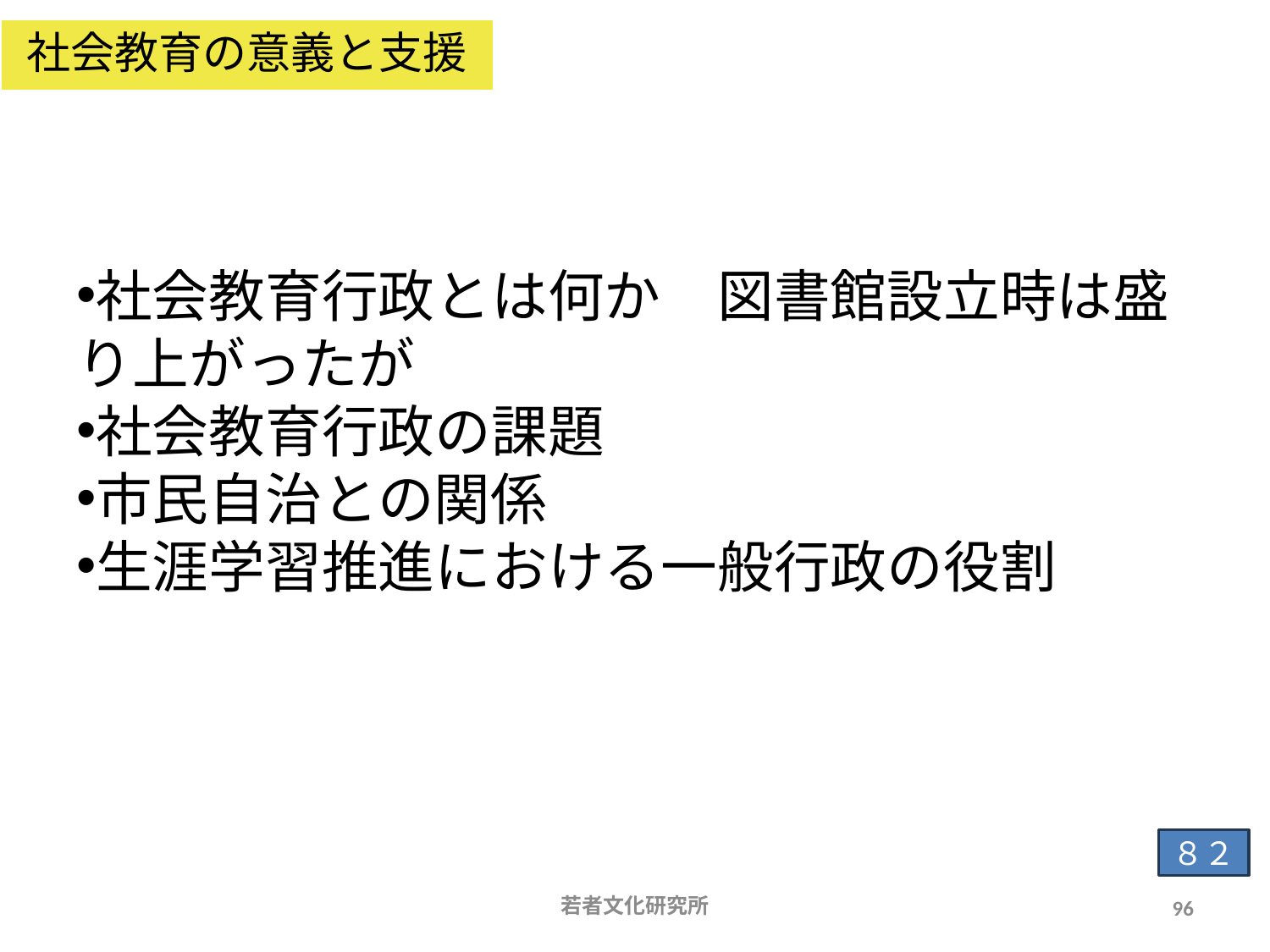

社会教育の意義と支援
# 社会教育行政の意義・役割と 一般行政との連携
社会教育行政とは何か　図書館設立時は盛り上がったが
社会教育行政の課題
市民自治との関係
生涯学習推進における一般行政の役割
８２
若者文化研究所
96